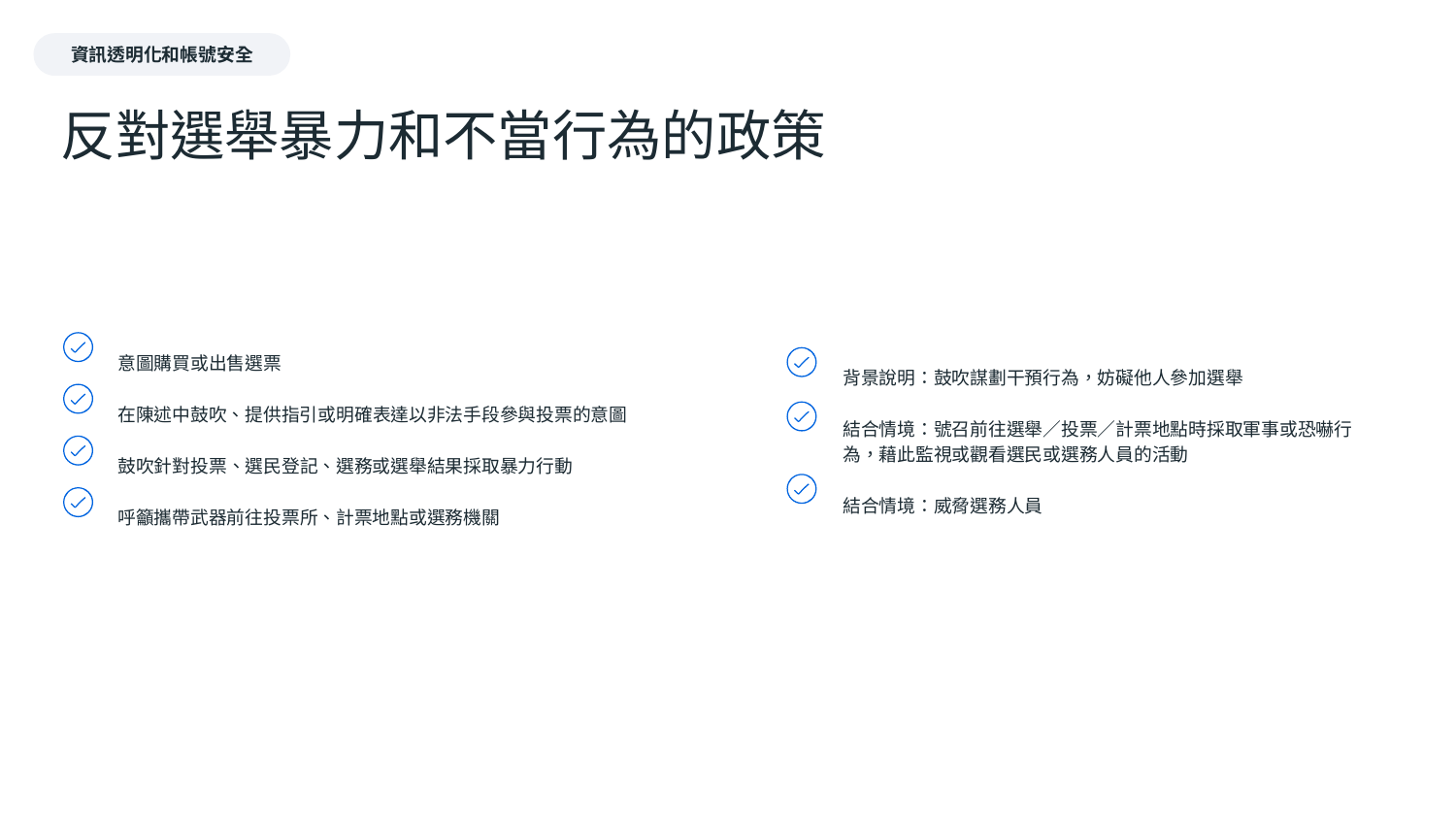

資訊透明化和帳號安全
反對選舉暴力和不當行為的政策
背景說明：鼓吹謀劃干預行為，妨礙他人參加選舉
結合情境：號召前往選舉／投票／計票地點時採取軍事或恐嚇行為，藉此監視或觀看選民或選務人員的活動
結合情境：威脅選務人員
意圖購買或出售選票
在陳述中鼓吹、提供指引或明確表達以非法手段參與投票的意圖
鼓吹針對投票、選民登記、選務或選舉結果採取暴力行動
呼籲攜帶武器前往投票所、計票地點或選務機關